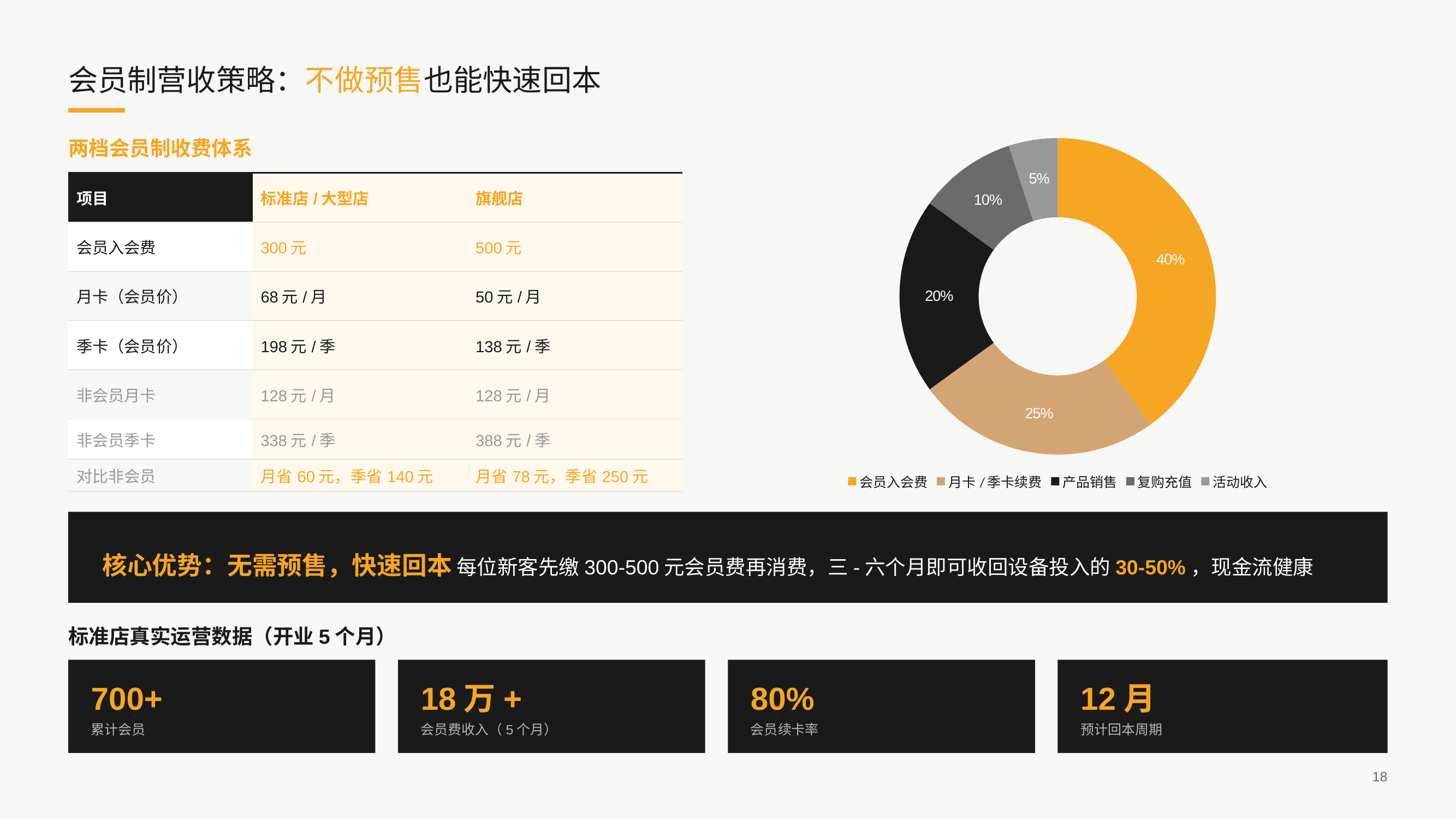

会员制营收策略：不做预售也能快速回本

两档会员制收费体系

### Chart

| Category | value |
|---|---|
| 会员入会费 | 40.0 |
| 月卡/季卡续费 | 25.0 |
| 产品销售 | 20.0 |
| 复购充值 | 10.0 |
| 活动收入 | 5.0 |
| 项目 | 标准店/大型店 | 旗舰店 |
| --- | --- | --- |
| 会员入会费 | 300元 | 500元 |
| 月卡（会员价） | 68元/月 | 50元/月 |
| 季卡（会员价） | 198元/季 | 138元/季 |
| 非会员月卡 | 128元/月 | 128元/月 |
| 非会员季卡 | 338元/季 | 388元/季 |
| 对比非会员 | 月省60元，季省140元 | 月省78元，季省250元 |

核心优势：无需预售，快速回本 每位新客先缴300-500元会员费再消费，三-六个月即可收回设备投入的30-50%，现金流健康
标准店真实运营数据（开业5个月）

700+
累计会员
18万+
会员费收入（5个月）
80%
会员续卡率
12月
预计回本周期
18